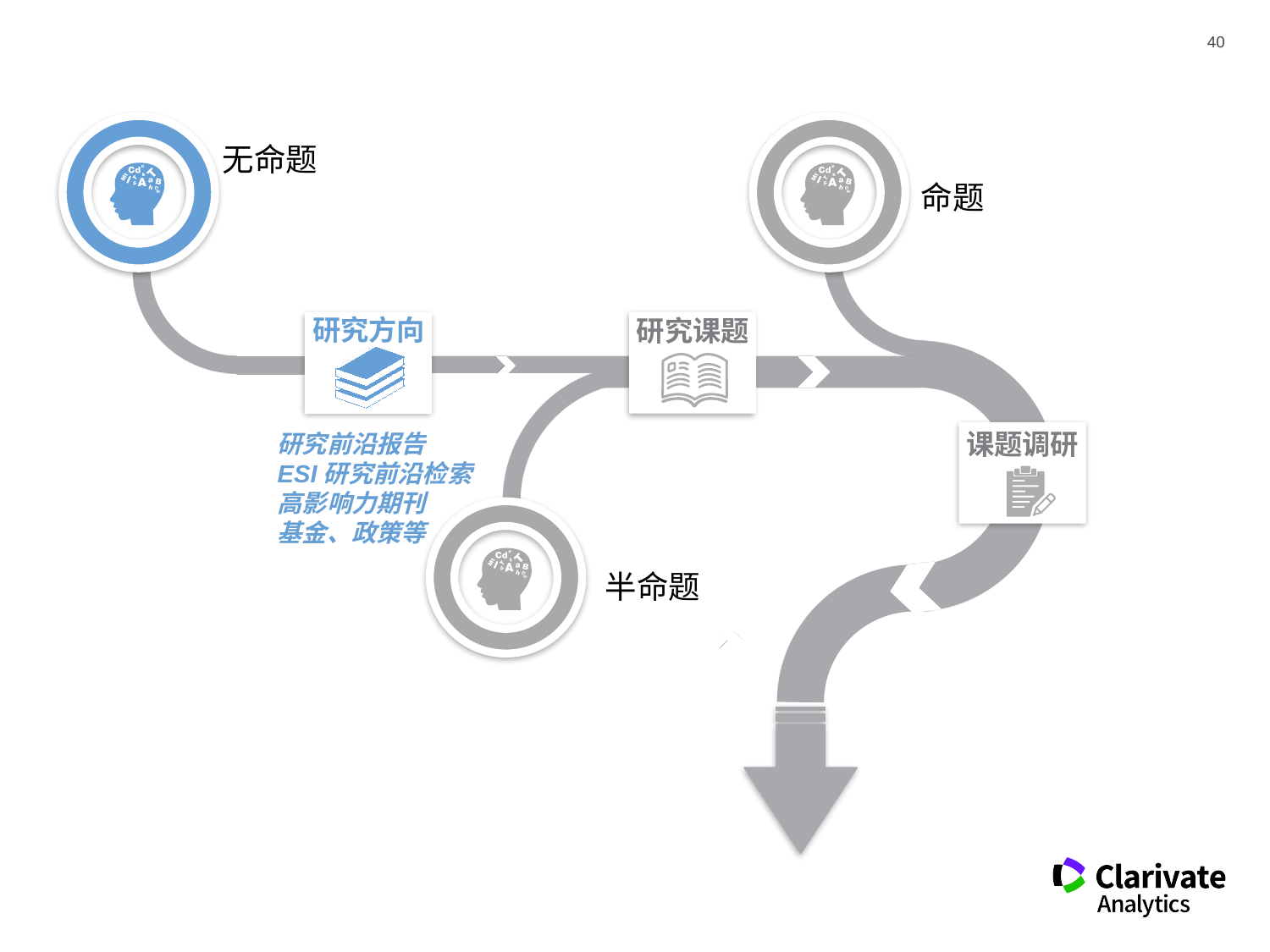

无命题

命题

研究方向
研究课题

课题调研

研究前沿报告
ESI研究前沿检索
高影响力期刊
基金、政策等

半命题